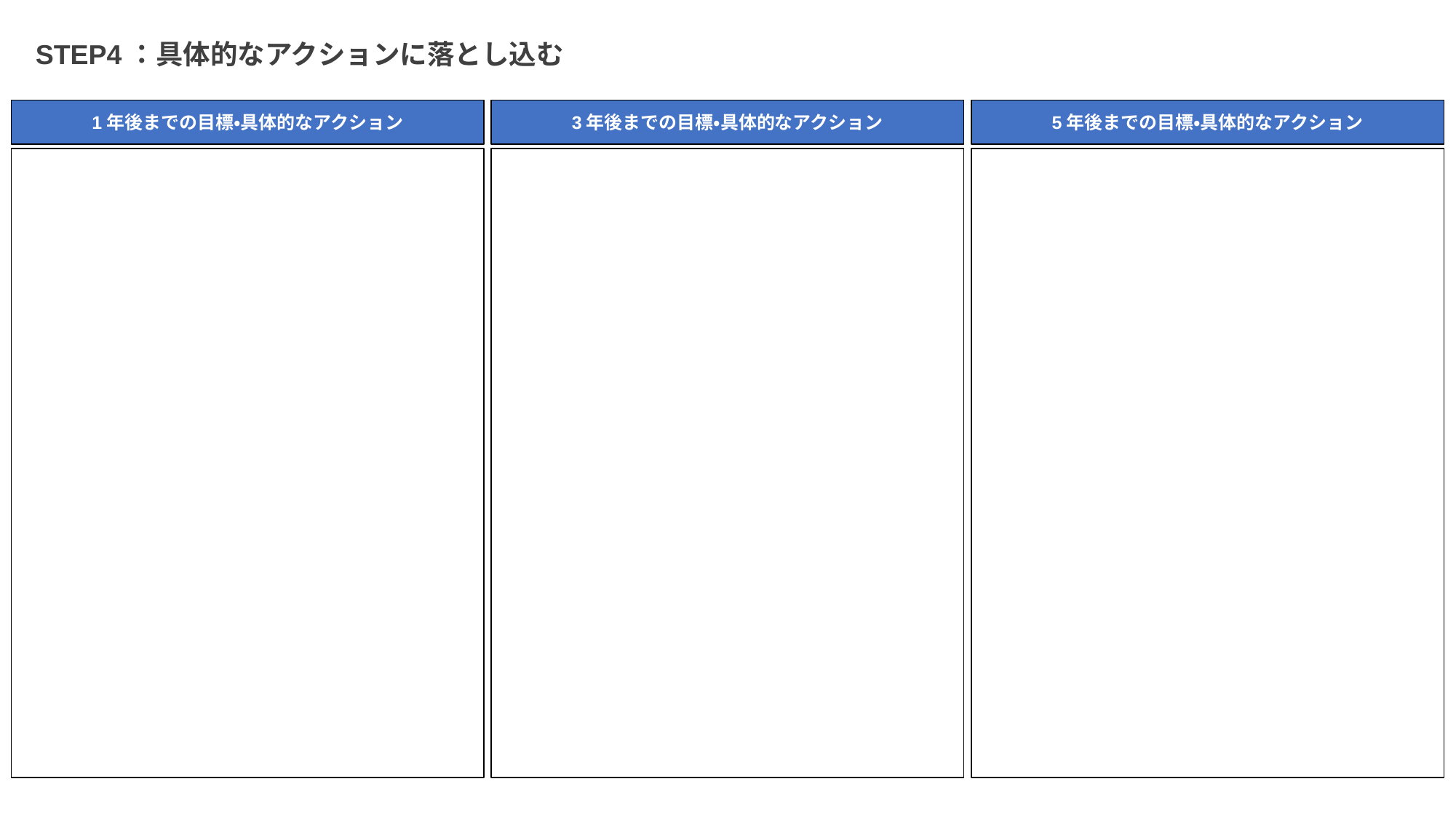

STEP4：具体的なアクションに落とし込む
1年後までの目標・具体的なアクション
3年後までの目標・具体的なアクション
5年後までの目標・具体的なアクション